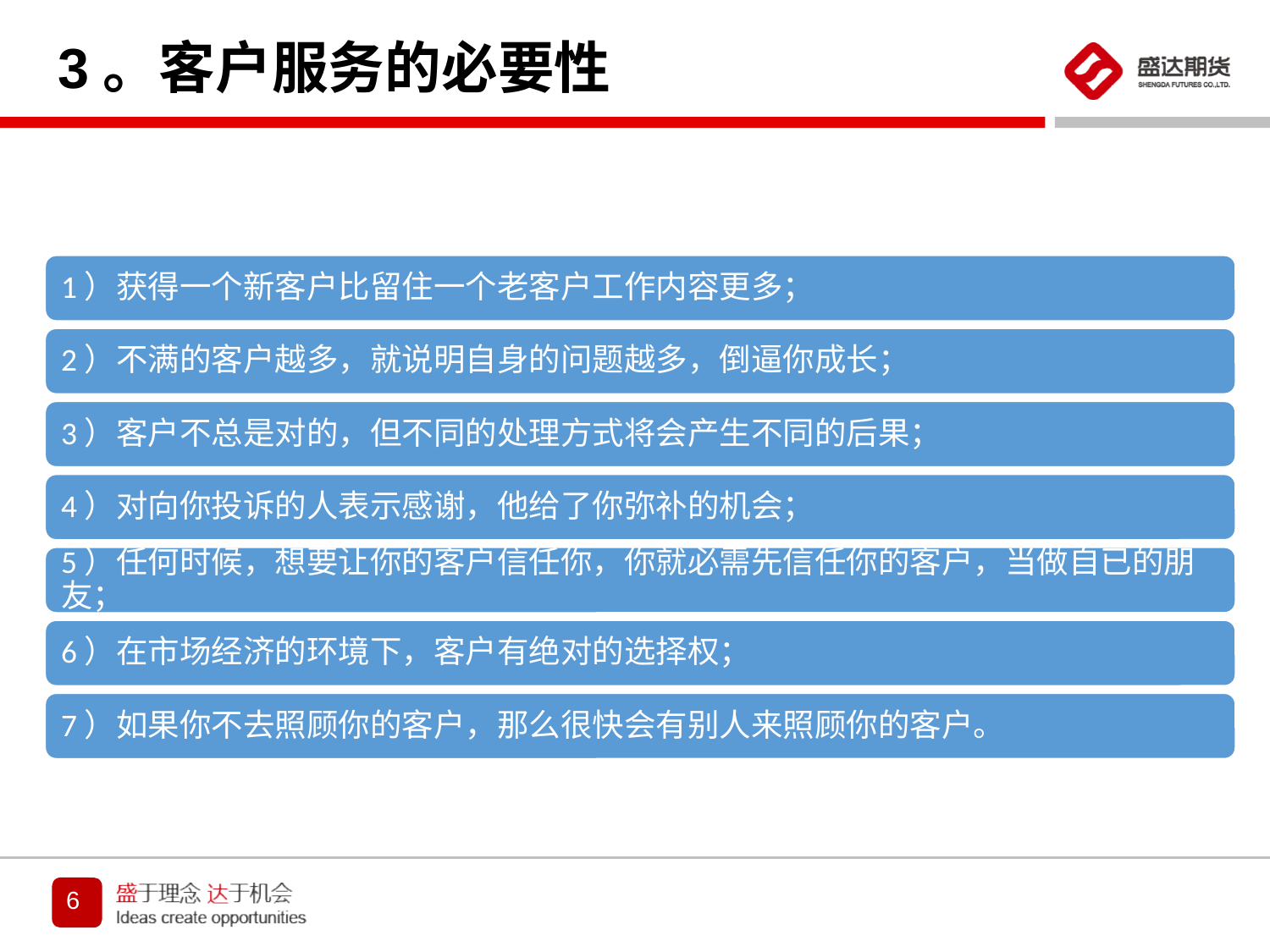

# 3。客户服务的必要性
1）获得一个新客户比留住一个老客户工作内容更多；
2）不满的客户越多，就说明自身的问题越多，倒逼你成长；
3）客户不总是对的，但不同的处理方式将会产生不同的后果；
4）对向你投诉的人表示感谢，他给了你弥补的机会；
5）任何时候，想要让你的客户信任你，你就必需先信任你的客户，当做自已的朋友；
6）在市场经济的环境下，客户有绝对的选择权；
7）如果你不去照顾你的客户，那么很快会有别人来照顾你的客户。